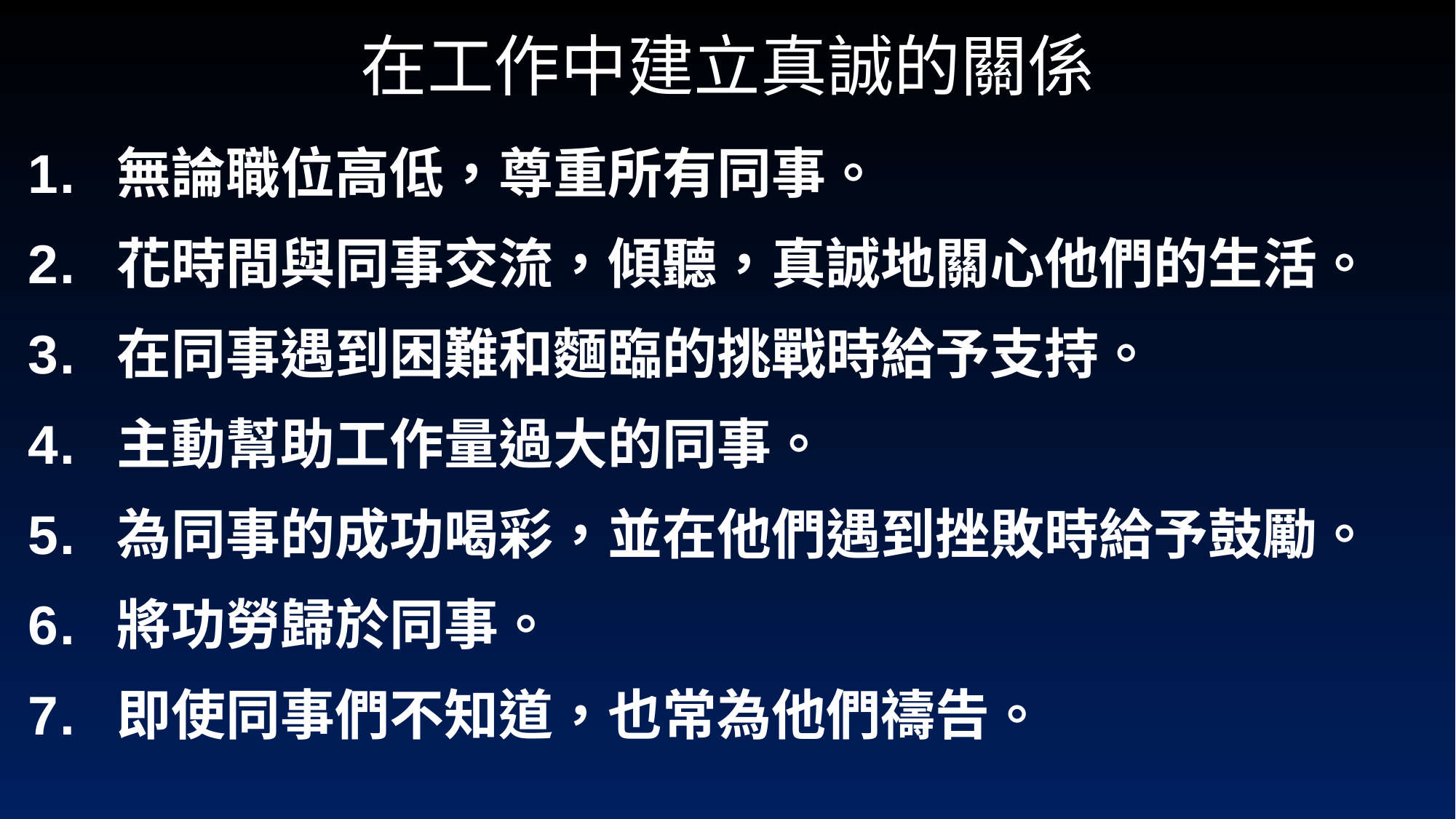

# 在工作中建立真誠的關係
無論職位高低，尊重所有同事。
花時間與同事交流，傾聽，真誠地關心他們的生活。
在同事遇到困難和麵臨的挑戰時給予支持。
主動幫助工作量過大的同事。
為同事的成功喝彩，並在他們遇到挫敗時給予鼓勵。
將功勞歸於同事。
即使同事們不知道，也常為他們禱告。